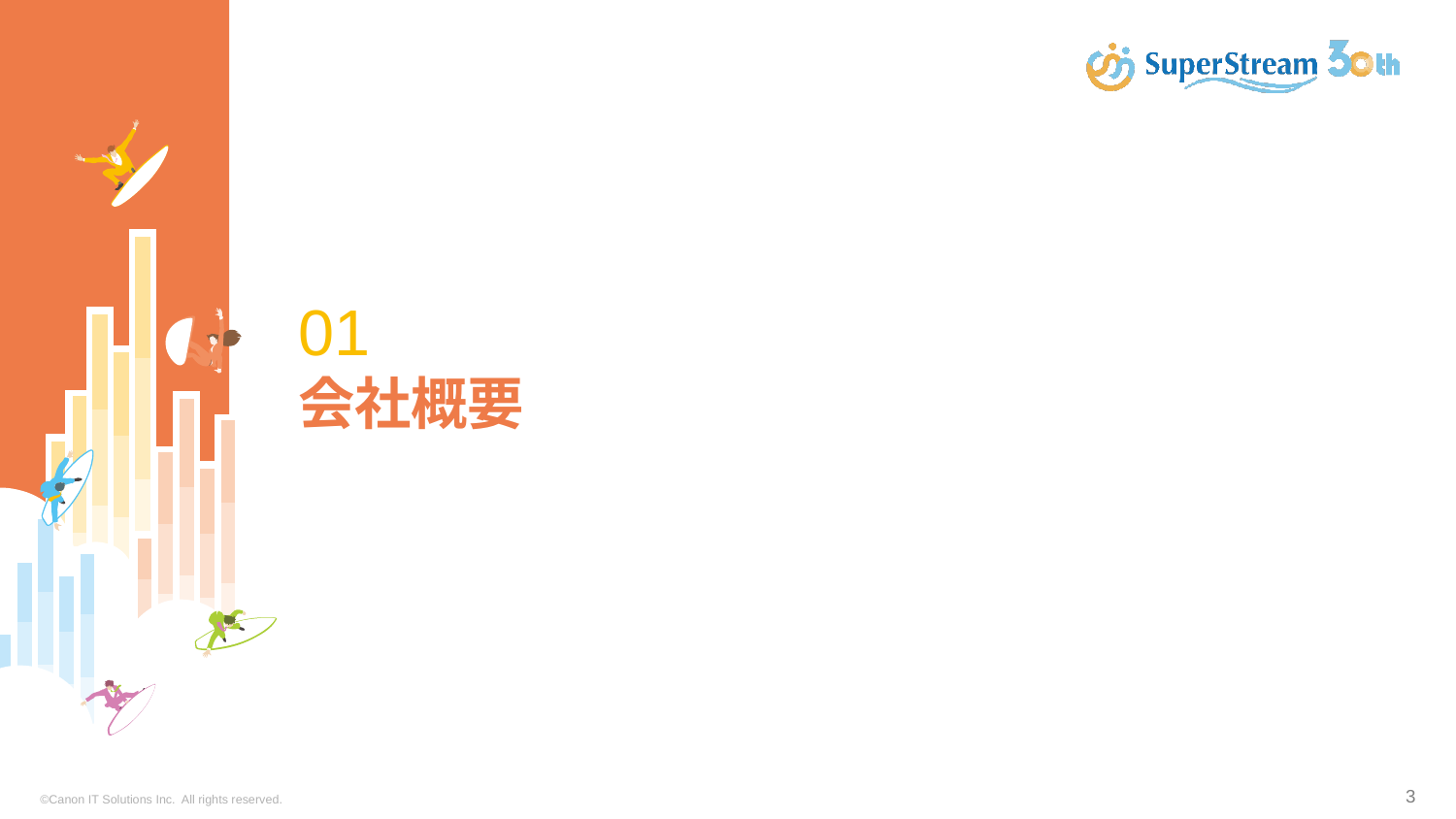

# 01 会社概要
©Canon IT Solutions Inc.  All rights reserved.
3